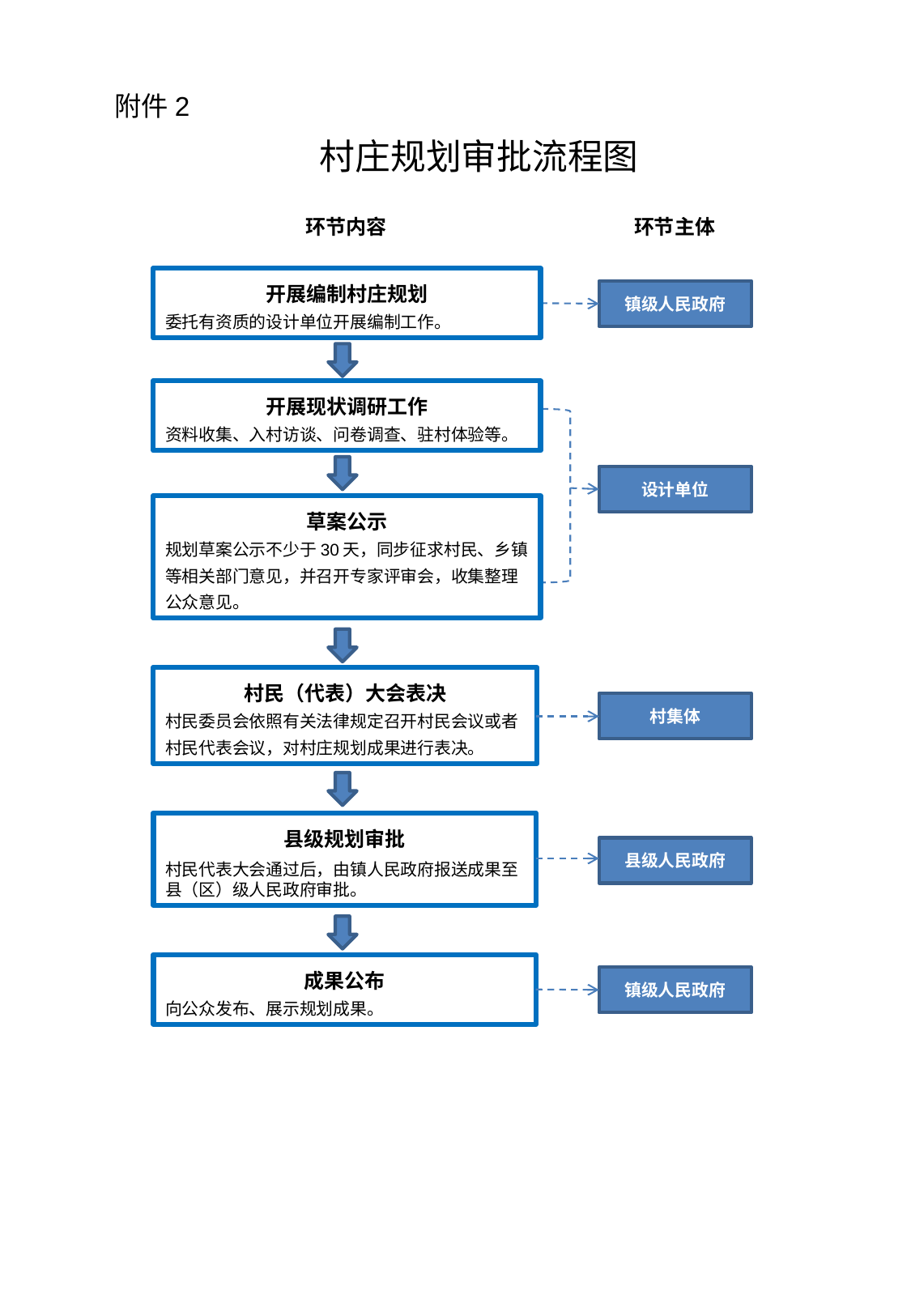

附件2
 村庄规划审批流程图
环节内容
环节主体
开展编制村庄规划
委托有资质的设计单位开展编制工作。
镇级人民政府

开展现状调研工作
资料收集、入村访谈、问卷调查、驻村体验等。

设计单位
草案公示
规划草案公示不少于30天，同步征求村民、乡镇等相关部门意见，并召开专家评审会，收集整理公众意见。

村民（代表）大会表决
村民委员会依照有关法律规定召开村民会议或者村民代表会议，对村庄规划成果进行表决。
村集体

县级规划审批
村民代表大会通过后，由镇人民政府报送成果至县（区）级人民政府审批。
县级人民政府

成果公布
向公众发布、展示规划成果。
镇级人民政府